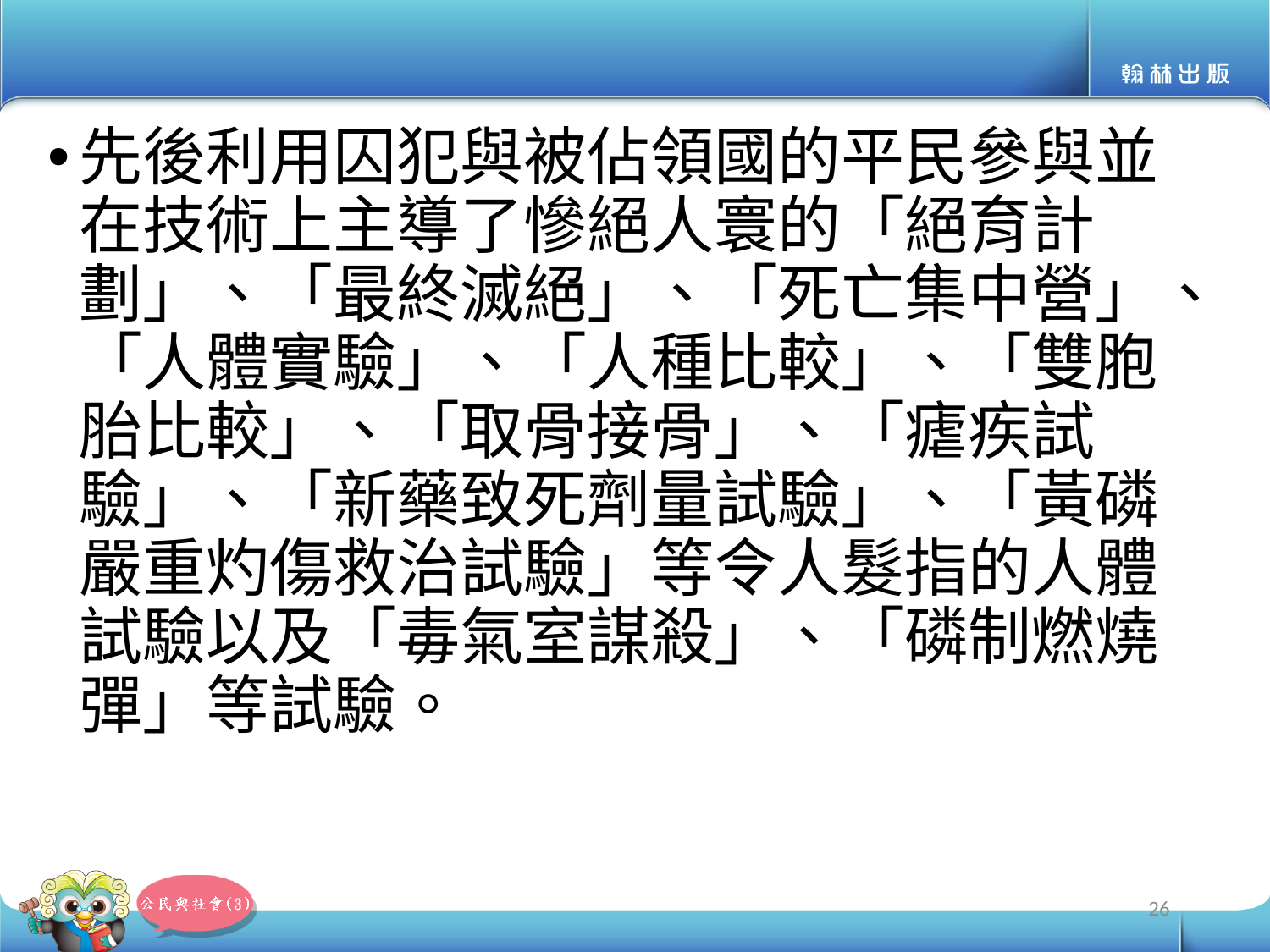

#
先後利用囚犯與被佔領國的平民參與並在技術上主導了慘絕人寰的「絕育計劃」、「最終滅絕」、「死亡集中營」、「人體實驗」、「人種比較」、「雙胞胎比較」、「取骨接骨」、「瘧疾試驗」、「新藥致死劑量試驗」、「黃磷嚴重灼傷救治試驗」等令人髮指的人體試驗以及「毒氣室謀殺」、「磷制燃燒彈」等試驗。

26